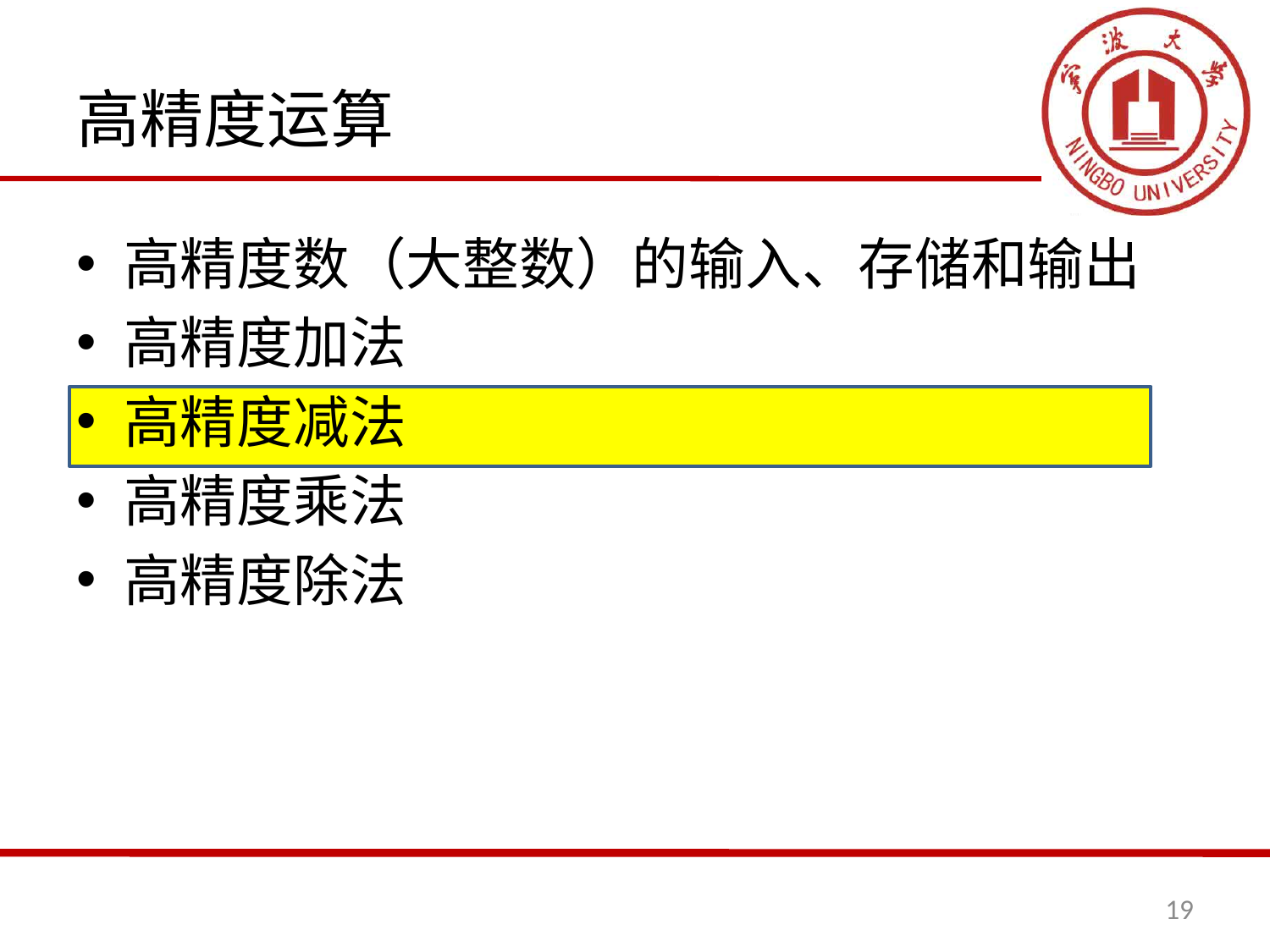

# 高精度运算
高精度数（大整数）的输入、存储和输出
高精度加法
高精度减法
高精度乘法
高精度除法

19